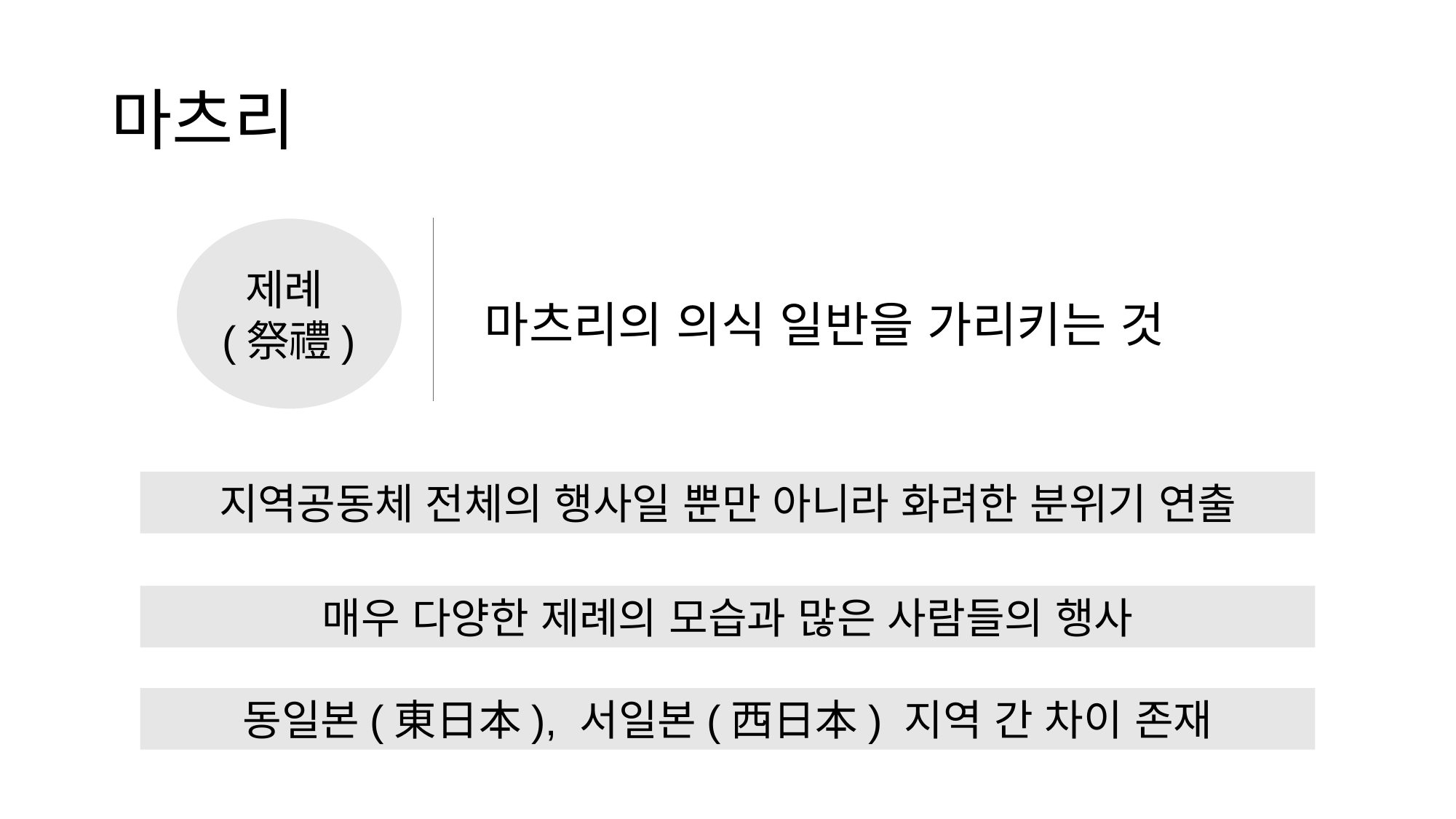

# 마츠리
제례(祭禮)
마츠리의 의식 일반을 가리키는 것
지역공동체 전체의 행사일 뿐만 아니라 화려한 분위기 연출
매우 다양한 제례의 모습과 많은 사람들의 행사
동일본(東日本), 서일본(西日本) 지역 간 차이 존재